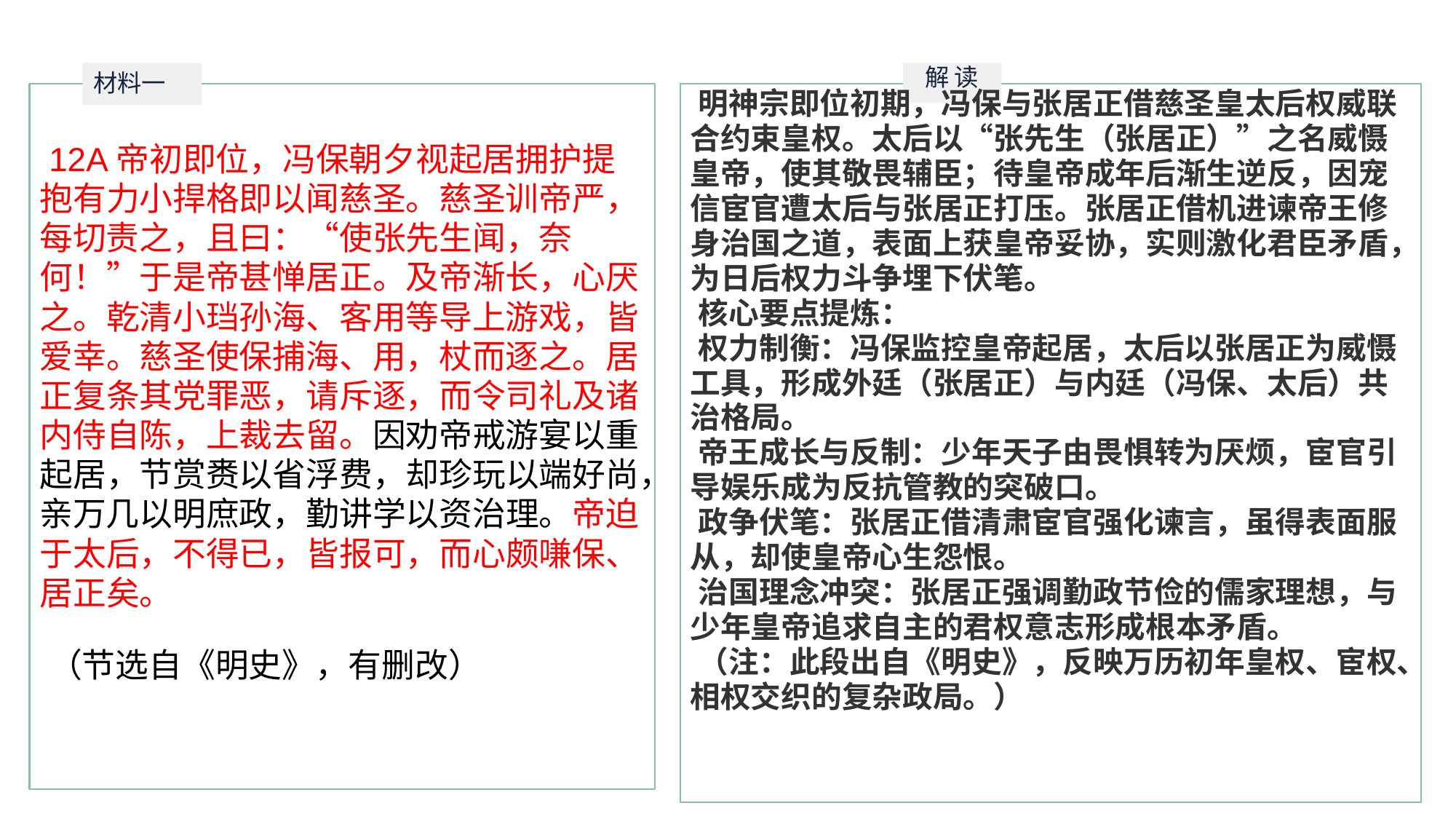

文言文阅读
解 读

材料一
明神宗即位初期，冯保与张居正借慈圣皇太后权威联合约束皇权。太后以“张先生（张居正）”之名威慑皇帝，使其敬畏辅臣；待皇帝成年后渐生逆反，因宠信宦官遭太后与张居正打压。张居正借机进谏帝王修身治国之道，表面上获皇帝妥协，实则激化君臣矛盾，为日后权力斗争埋下伏笔。
核心要点提炼：
权力制衡：冯保监控皇帝起居，太后以张居正为威慑工具，形成外廷（张居正）与内廷（冯保、太后）共治格局。
帝王成长与反制：少年天子由畏惧转为厌烦，宦官引导娱乐成为反抗管教的突破口。
政争伏笔：张居正借清肃宦官强化谏言，虽得表面服从，却使皇帝心生怨恨。
治国理念冲突：张居正强调勤政节俭的儒家理想，与少年皇帝追求自主的君权意志形成根本矛盾。
（注：此段出自《明史》，反映万历初年皇权、宦权、相权交织的复杂政局。）

12A帝初即位，冯保朝夕视起居拥护提抱有力小捍格即以闻慈圣。慈圣训帝严，每切责之，且曰：“使张先生闻，奈何！”于是帝甚惮居正。及帝渐长，心厌之。乾清小珰孙海、客用等导上游戏，皆爱幸。慈圣使保捕海、用，杖而逐之。居正复条其党罪恶，请斥逐，而令司礼及诸内侍自陈，上裁去留。因劝帝戒游宴以重起居，节赏赉以省浮费，却珍玩以端好尚，亲万几以明庶政，勤讲学以资治理。帝迫于太后，不得已，皆报可，而心颇嗛保、居正矣。

（节选自《明史》，有删改）